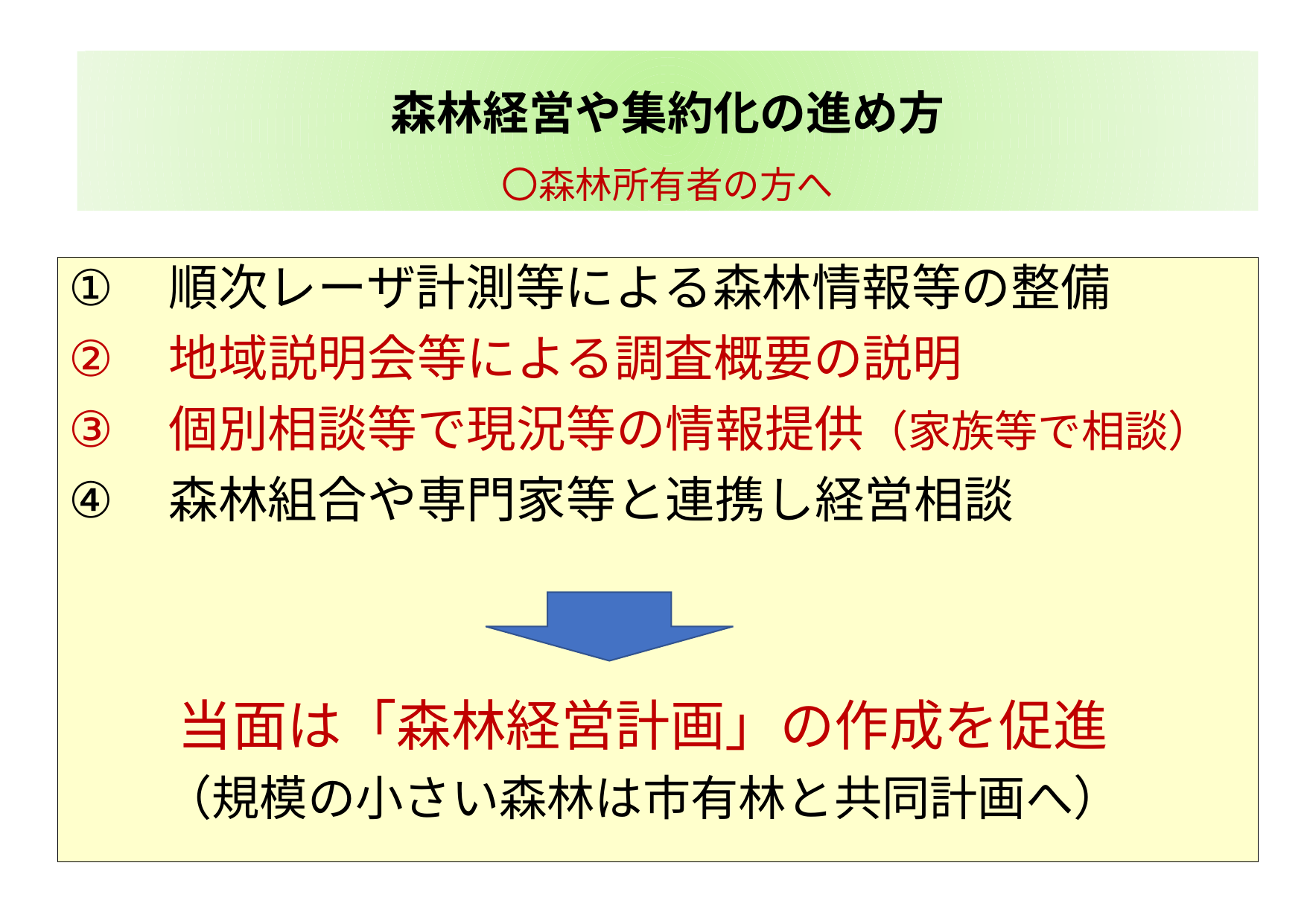

森林経営や集約化の進め方
〇森林所有者の方へ
順次レーザ計測等による森林情報等の整備
地域説明会等による調査概要の説明
個別相談等で現況等の情報提供（家族等で相談）
森林組合や専門家等と連携し経営相談

　　当面は「森林経営計画」の作成を促進
　　（規模の小さい森林は市有林と共同計画へ）